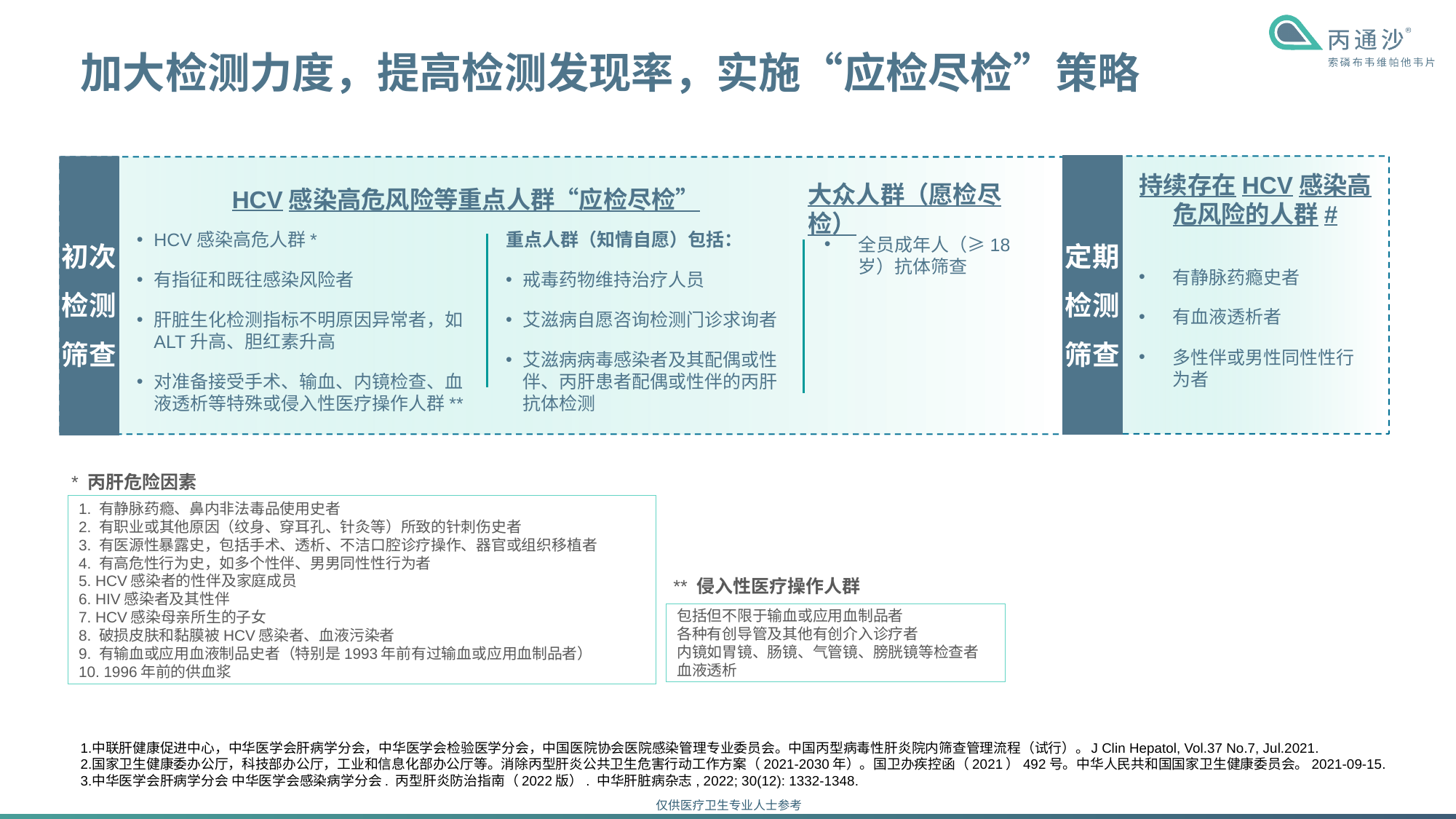

# 加大检测力度，提高检测发现率，实施“应检尽检”策略

HCV感染高危风险等重点人群“应检尽检”
持续存在HCV感染高危风险的人群#
大众人群（愿检尽检）
定期
检测
筛查
初次
检测
筛查
HCV感染高危人群*
有指征和既往感染风险者
肝脏生化检测指标不明原因异常者，如ALT升高、胆红素升高
对准备接受手术、输血、内镜检查、血液透析等特殊或侵入性医疗操作人群**
重点人群（知情自愿）包括：
戒毒药物维持治疗人员
艾滋病自愿咨询检测门诊求询者
艾滋病病毒感染者及其配偶或性伴、丙肝患者配偶或性伴的丙肝抗体检测
全员成年人（≥18岁）抗体筛查
有静脉药瘾史者
有血液透析者
多性伴或男性同性性行为者
* 丙肝危险因素
1. 有静脉药瘾、鼻内非法毒品使用史者
2. 有职业或其他原因（纹身、穿耳孔、针灸等）所致的针刺伤史者
3. 有医源性暴露史，包括手术、透析、不洁口腔诊疗操作、器官或组织移植者
4. 有高危性行为史，如多个性伴、男男同性性行为者
5. HCV感染者的性伴及家庭成员
6. HIV感染者及其性伴
7. HCV感染母亲所生的子女
8. 破损皮肤和黏膜被HCV感染者、血液污染者
9. 有输血或应用血液制品史者（特别是1993年前有过输血或应用血制品者）
10. 1996年前的供血浆
** 侵入性医疗操作人群
包括但不限于输血或应用血制品者
各种有创导管及其他有创介入诊疗者
内镜如胃镜、肠镜、气管镜、膀胱镜等检查者
血液透析
中联肝健康促进中心，中华医学会肝病学分会，中华医学会检验医学分会，中国医院协会医院感染管理专业委员会。中国丙型病毒性肝炎院内筛查管理流程（试行）。J Clin Hepatol, Vol.37 No.7, Jul.2021.
国家卫生健康委办公厅，科技部办公厅，工业和信息化部办公厅等。消除丙型肝炎公共卫生危害行动工作方案（2021-2030年）。国卫办疾控函（2021）492号。中华人民共和国国家卫生健康委员会。2021-09-15.
中华医学会肝病学分会 中华医学会感染病学分会. 丙型肝炎防治指南（2022版）. 中华肝脏病杂志, 2022; 30(12): 1332-1348.